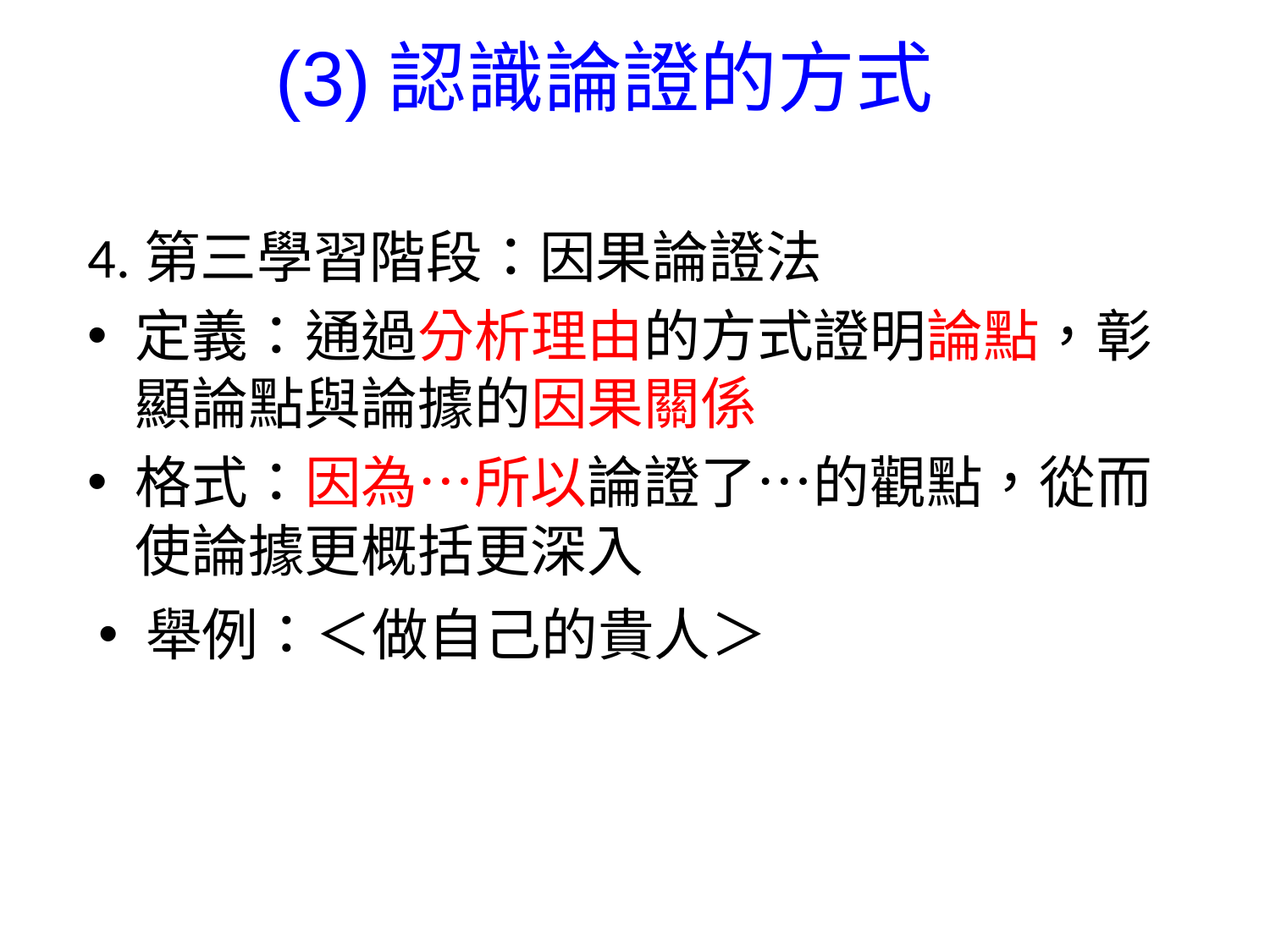

(3)認識論證的方式
4.第三學習階段：因果論證法
定義：通過分析理由的方式證明論點，彰顯論點與論據的因果關係
格式：因為…所以論證了…的觀點，從而使論據更概括更深入

舉例：＜做自己的貴人＞